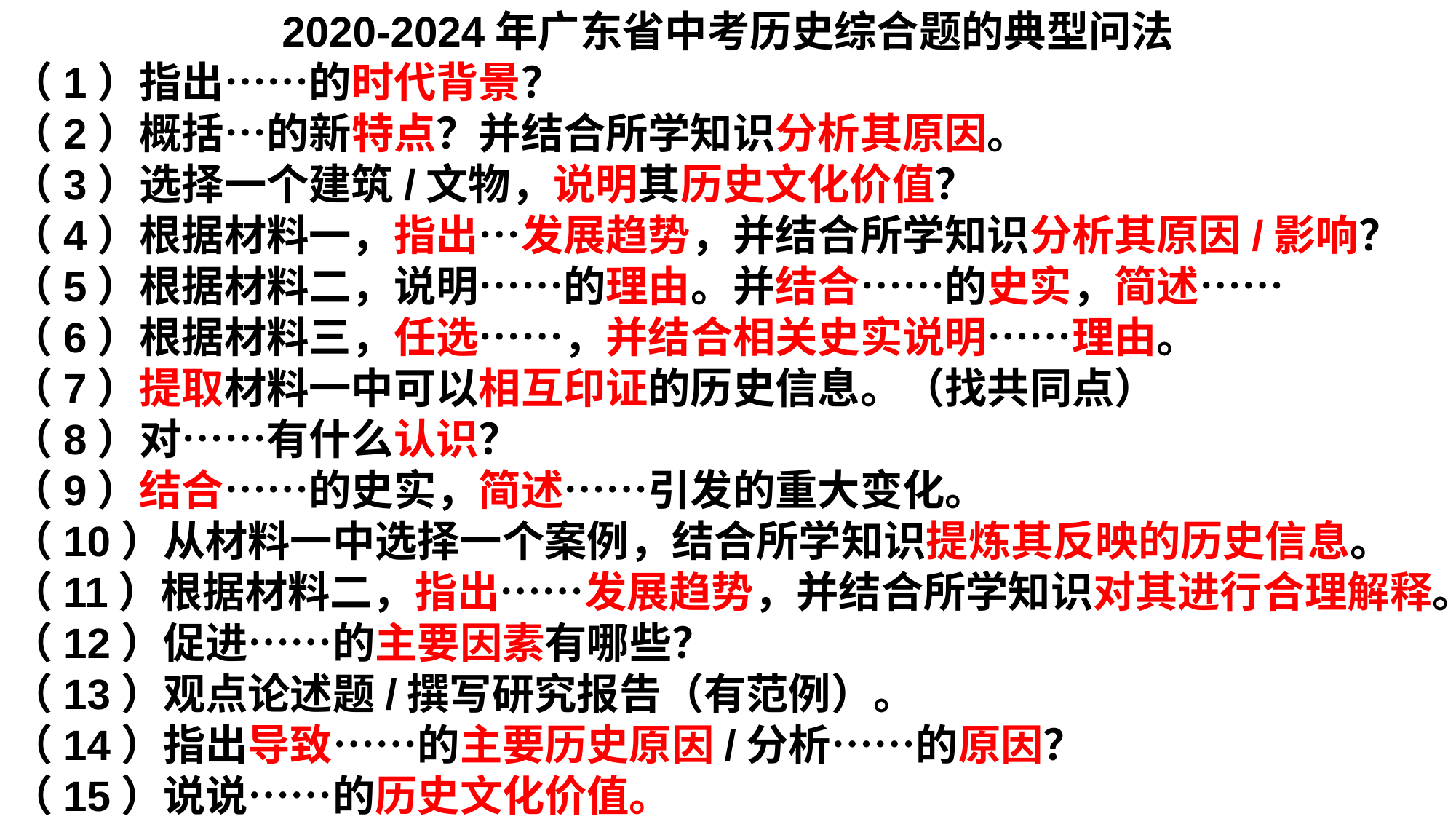

2020-2024年广东省中考历史综合题的典型问法
（1）指出……的时代背景？
（2）概括…的新特点？并结合所学知识分析其原因。
（3）选择一个建筑/文物，说明其历史文化价值？
（4）根据材料一，指出…发展趋势，并结合所学知识分析其原因/影响？
（5）根据材料二，说明……的理由。并结合……的史实，简述……
（6）根据材料三，任选……，并结合相关史实说明……理由。
（7）提取材料一中可以相互印证的历史信息。（找共同点）
（8）对……有什么认识？
（9）结合……的史实，简述……引发的重大变化。
（10）从材料一中选择一个案例，结合所学知识提炼其反映的历史信息。
（11）根据材料二，指出……发展趋势，并结合所学知识对其进行合理解释。
（12）促进……的主要因素有哪些？
（13）观点论述题/撰写研究报告（有范例）。
（14）指出导致……的主要历史原因/分析……的原因？
（15）说说……的历史文化价值。